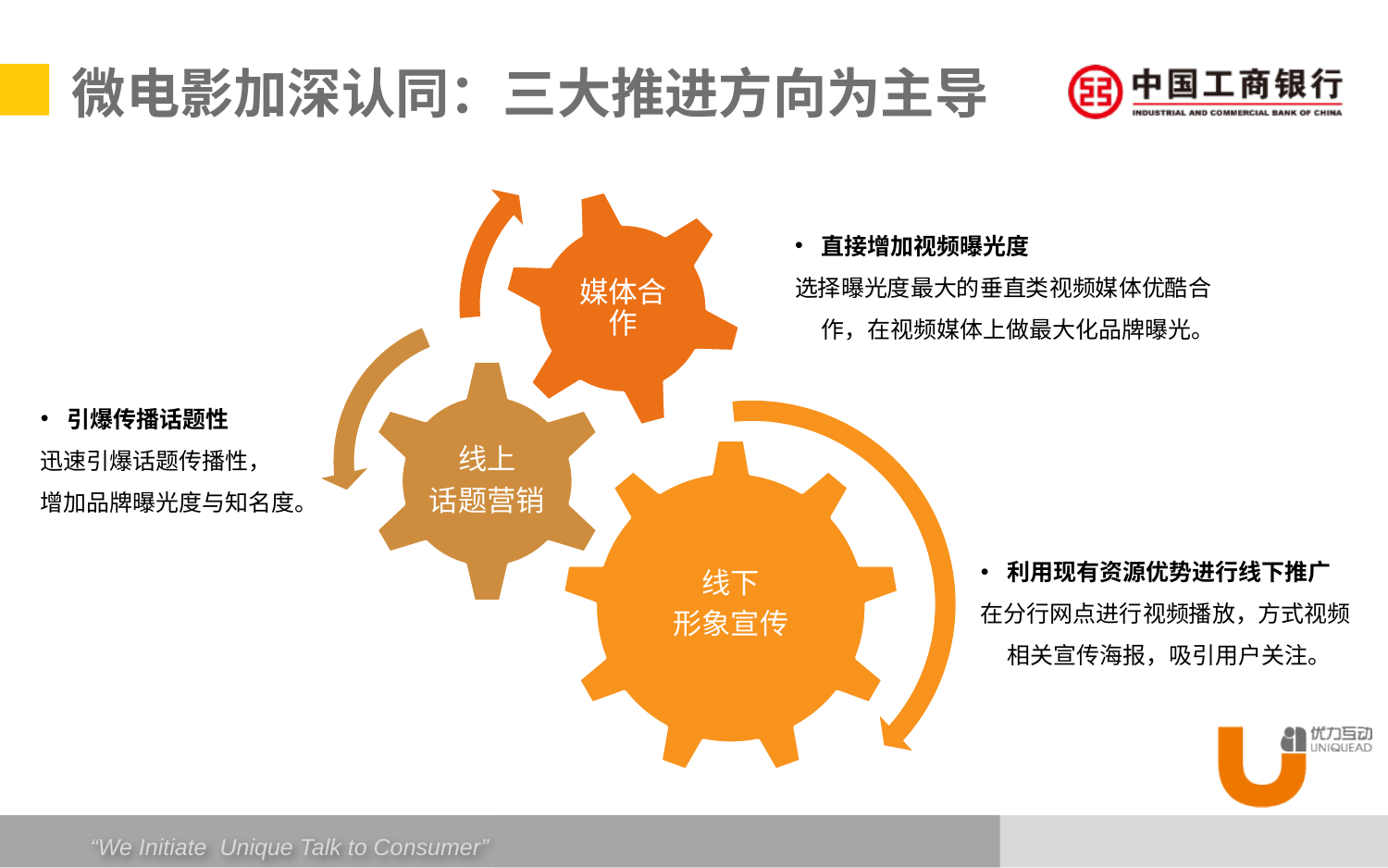

微电影加深认同：三大推进方向为主导
线下
形象宣传
线上
话题营销
媒体合作
直接增加视频曝光度
选择曝光度最大的垂直类视频媒体优酷合作，在视频媒体上做最大化品牌曝光。
引爆传播话题性
迅速引爆话题传播性，
增加品牌曝光度与知名度。

利用现有资源优势进行线下推广
在分行网点进行视频播放，方式视频相关宣传海报，吸引用户关注。